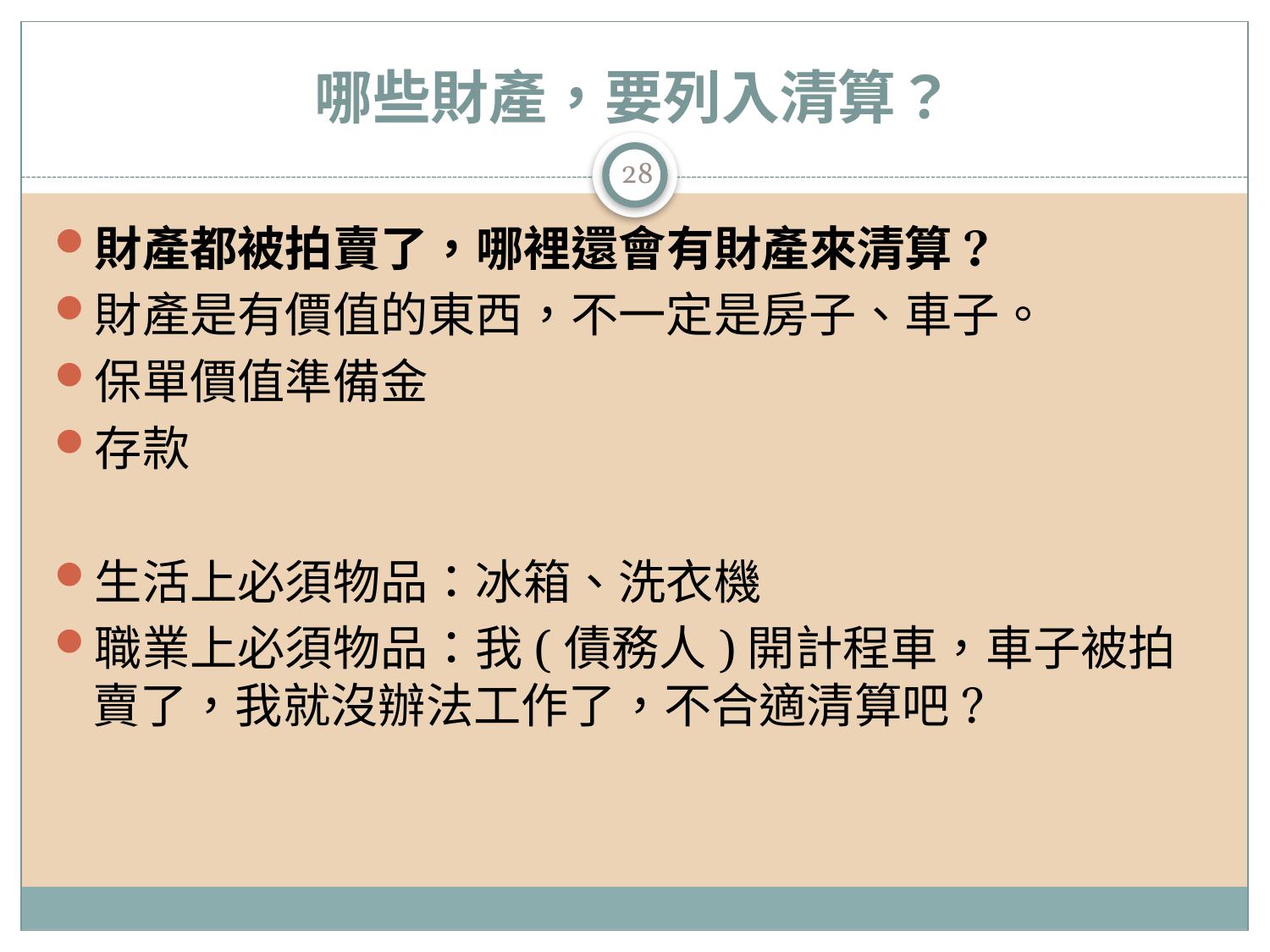

# 哪些財產，要列入清算？
28
財產都被拍賣了，哪裡還會有財產來清算?
財產是有價值的東西，不一定是房子、車子。
保單價值準備金
存款

生活上必須物品：冰箱、洗衣機
職業上必須物品：我(債務人)開計程車，車子被拍賣了，我就沒辦法工作了，不合適清算吧?